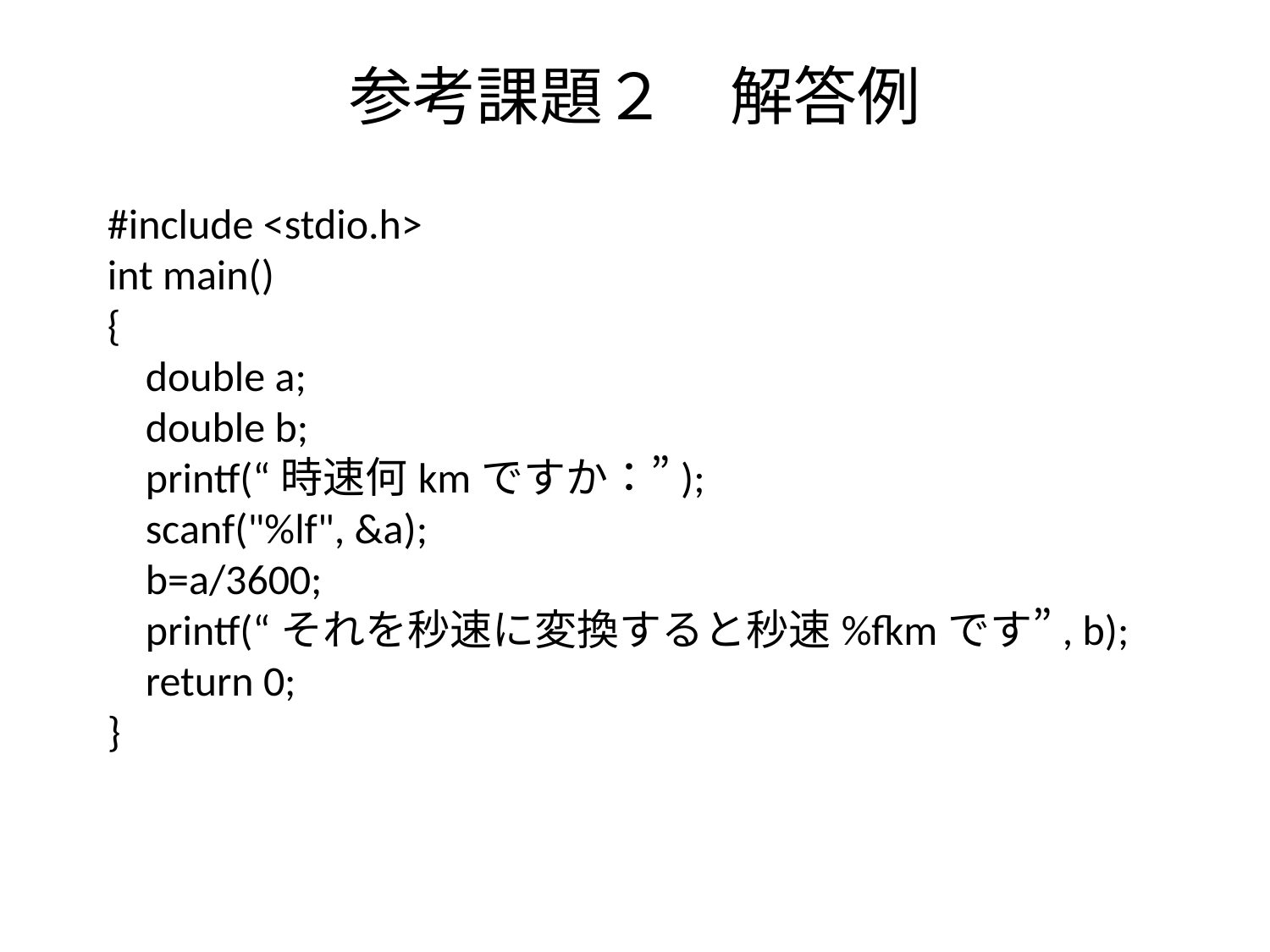

# 参考課題２　解答例
#include <stdio.h>
int main()
{
    double a;
    double b;
    printf(“時速何kmですか：”);
    scanf("%lf", &a);
    b=a/3600;
    printf(“それを秒速に変換すると秒速%fkmです”, b);
    return 0;
}